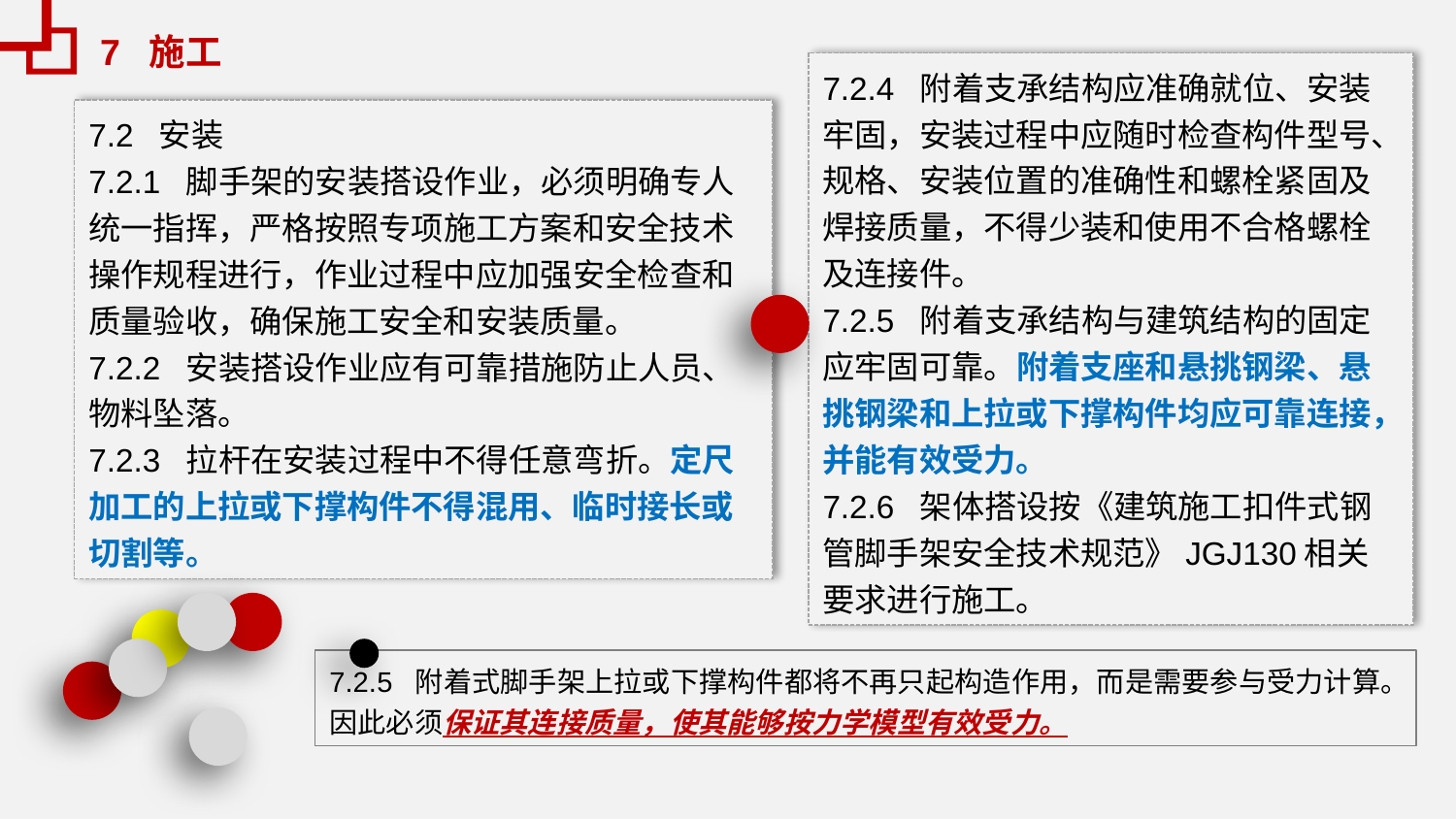

7  施工

7.2.4  附着支承结构应准确就位、安装牢固，安装过程中应随时检查构件型号、规格、安装位置的准确性和螺栓紧固及焊接质量，不得少装和使用不合格螺栓及连接件。
7.2.5  附着支承结构与建筑结构的固定应牢固可靠。附着支座和悬挑钢梁、悬挑钢梁和上拉或下撑构件均应可靠连接，并能有效受力。
7.2.6  架体搭设按《建筑施工扣件式钢管脚手架安全技术规范》JGJ130相关要求进行施工。
7.2  安装
7.2.1  脚手架的安装搭设作业，必须明确专人统一指挥，严格按照专项施工方案和安全技术操作规程进行，作业过程中应加强安全检查和质量验收，确保施工安全和安装质量。
7.2.2  安装搭设作业应有可靠措施防止人员、物料坠落。
7.2.3  拉杆在安装过程中不得任意弯折。定尺加工的上拉或下撑构件不得混用、临时接长或切割等。

7.2.5  附着式脚手架上拉或下撑构件都将不再只起构造作用，而是需要参与受力计算。因此必须保证其连接质量，使其能够按力学模型有效受力。